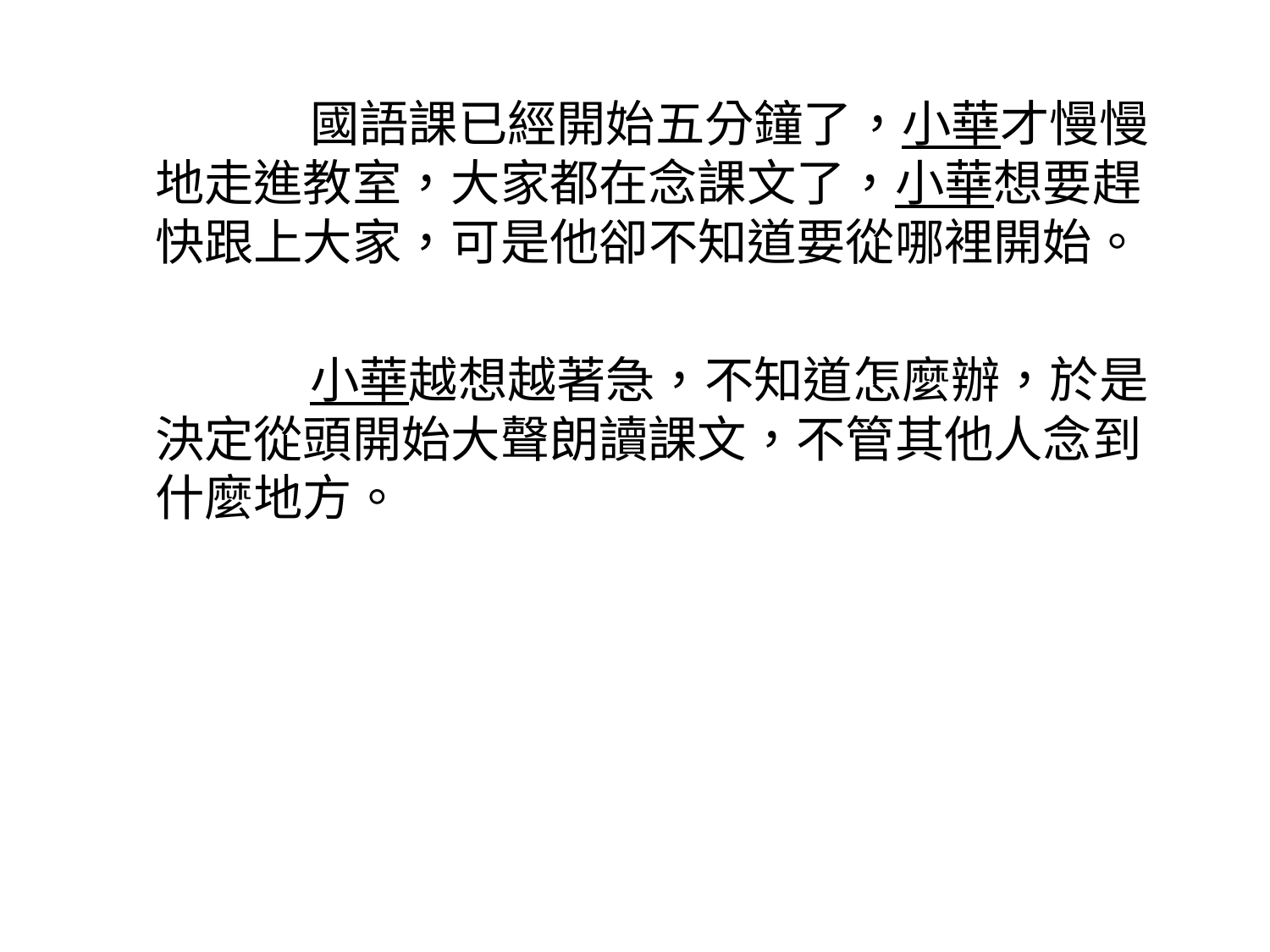

國語課已經開始五分鐘了，小華才慢慢地走進教室，大家都在念課文了，小華想要趕快跟上大家，可是他卻不知道要從哪裡開始。

             小華越想越著急，不知道怎麼辦，於是決定從頭開始大聲朗讀課文，不管其他人念到什麼地方。